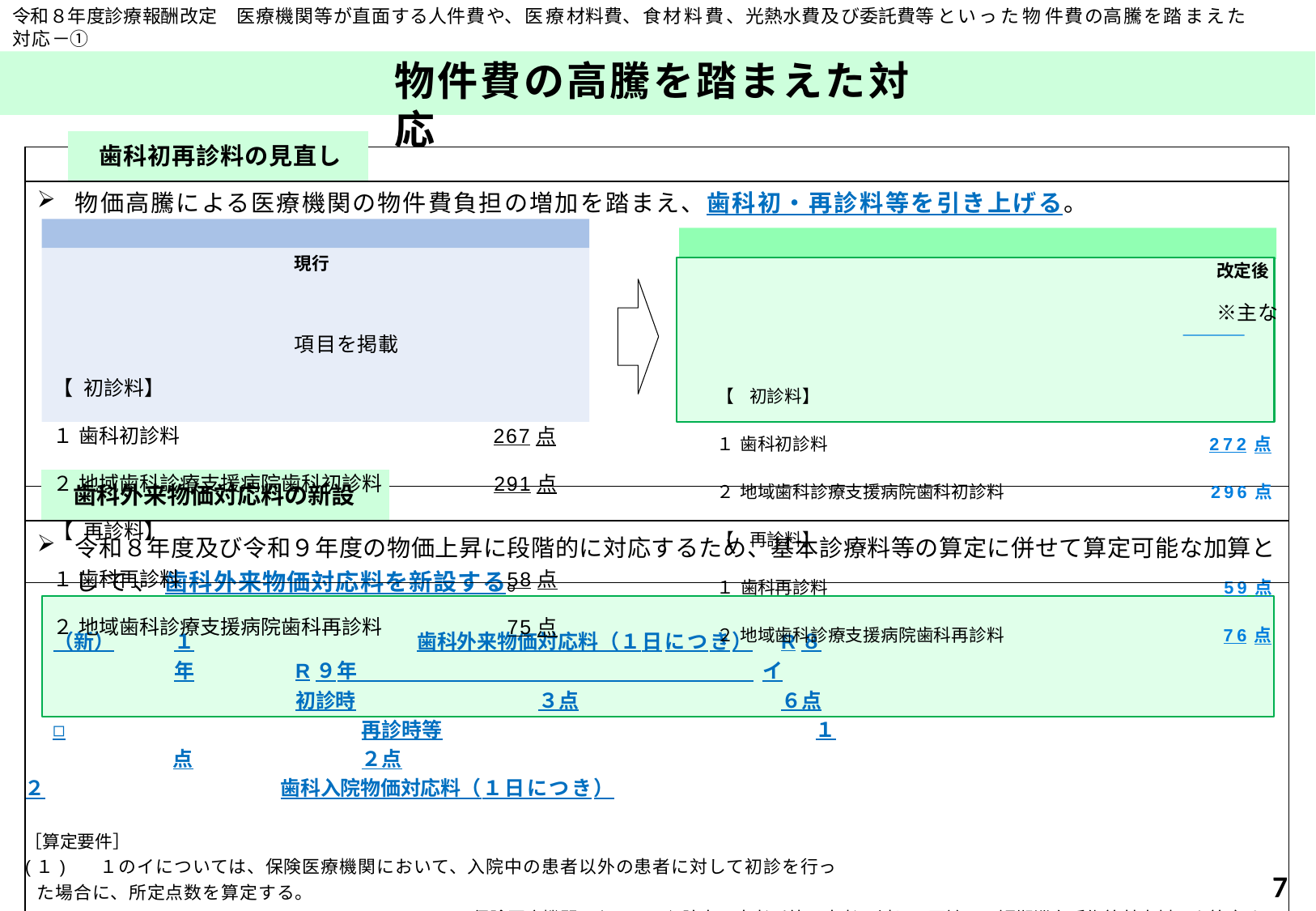

令和８年度診療報酬改定	医療機関等が直面する人件費や、医療材料費、食材料費、光熱水費及び委託費等といった物件費の高騰を踏まえた対応－①

# 物件費の高騰を踏まえた対応
|  | 歯科初再診料の見直し |  |
| --- | --- | --- |
|  |  |  |
| 物価高騰による医療機関の物件費負担の増加を踏まえ、歯科初・再診料等を引き上げる。 現行 改定後 ※主な項目を掲載 【初診料】 【初診料】 １ 歯科初診料 267点 １ 歯科初診料 272点 ２ 地域歯科診療支援病院歯科初診料 291点 ２ 地域歯科診療支援病院歯科初診料 296点 【再診料】 【再診料】 １ 歯科再診料 58点 １ 歯科再診料 59点 ２ 地域歯科診療支援病院歯科再診料 75点 ２ 地域歯科診療支援病院歯科再診料 76点 |  |  |

|  | 歯科外来物価対応料の新設 |  |
| --- | --- | --- |
|  |  |  |
| 令和８年度及び令和９年度の物価上昇に段階的に対応するため、基本診療料等の算定に併せて算定可能な加算として、歯科外来物価対応料を新設する。 （新） １ 歯科外来物価対応料（１日につき） R８年 R９年 イ 初診時 ３点 ６点 ◻ 再診時等 １点 ２点 ２ 歯科入院物価対応料（１日につき） ［算定要件］ (１) １のイについては、保険医療機関において、入院中の患者以外の患者に対して初診を行った場合に、所定点数を算定する。 (２) １のロについては、保険医療機関において、入院中の患者以外の患者に対して再診又は短期滞在手術等基本料１を算定すべき手術若しくは検査を行った場合に、所定点数を算定する。 (３) ２については、第１章第２部第１節の入院基本料（特別入院基本料等を含む。）、同部第３節の特定入院料又は同部第４節の短期滞在手術等基本料 （短期滞在手術等基本料１を除く。）を算定している患者について、当該基準に係る区分に従い、それぞれ所定点数を算定する。 (４) （１）及び（２）の点数について、令和９年６月以降は、所定点数の100分の200に相当する点数を算定する。 |  |  |

7